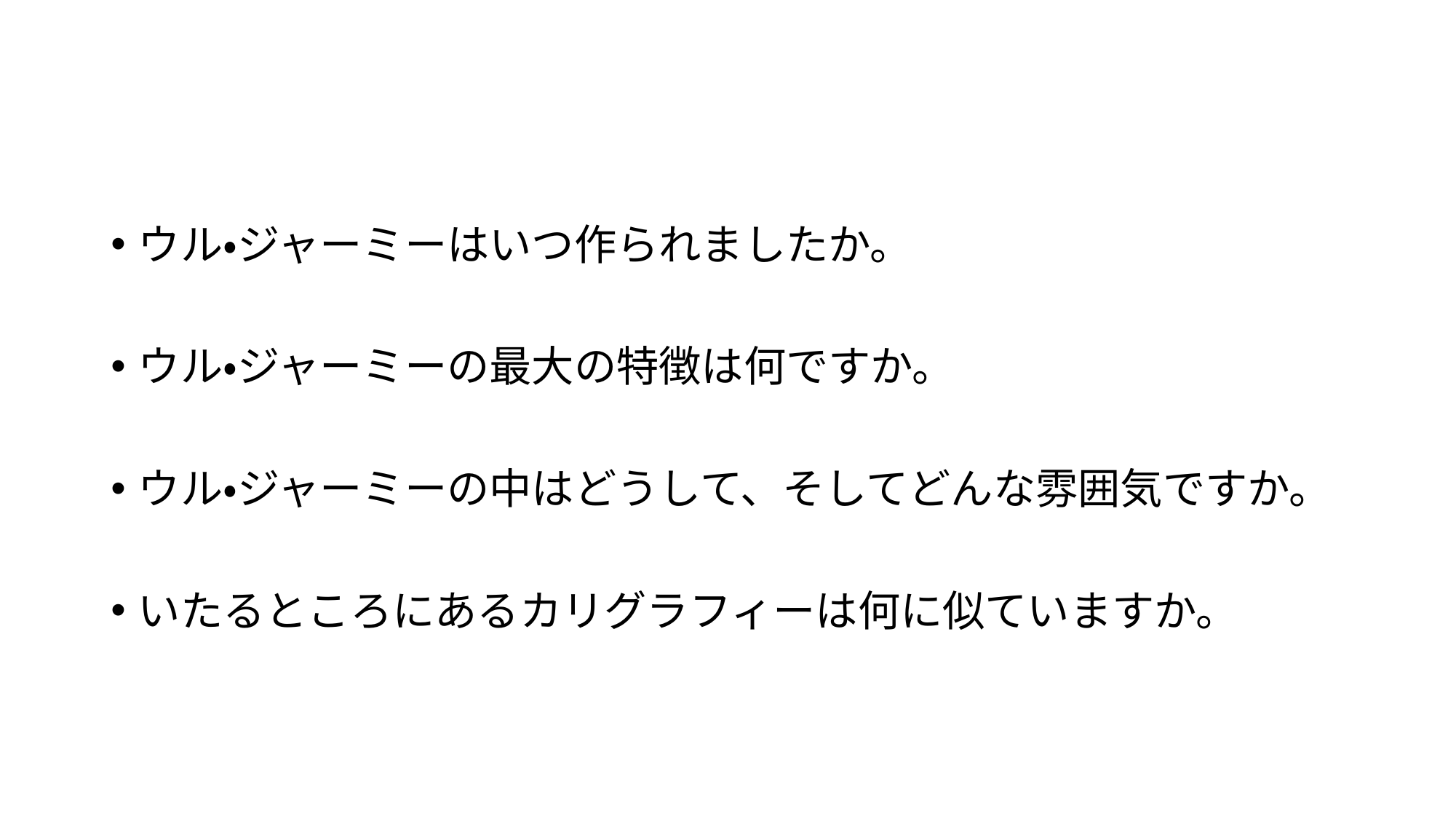

#
ウル・ジャーミーはいつ作られましたか。

ウル・ジャーミーの最大の特徴は何ですか。

ウル・ジャーミーの中はどうして、そしてどんな雰囲気ですか。

いたるところにあるカリグラフィーは何に似ていますか。